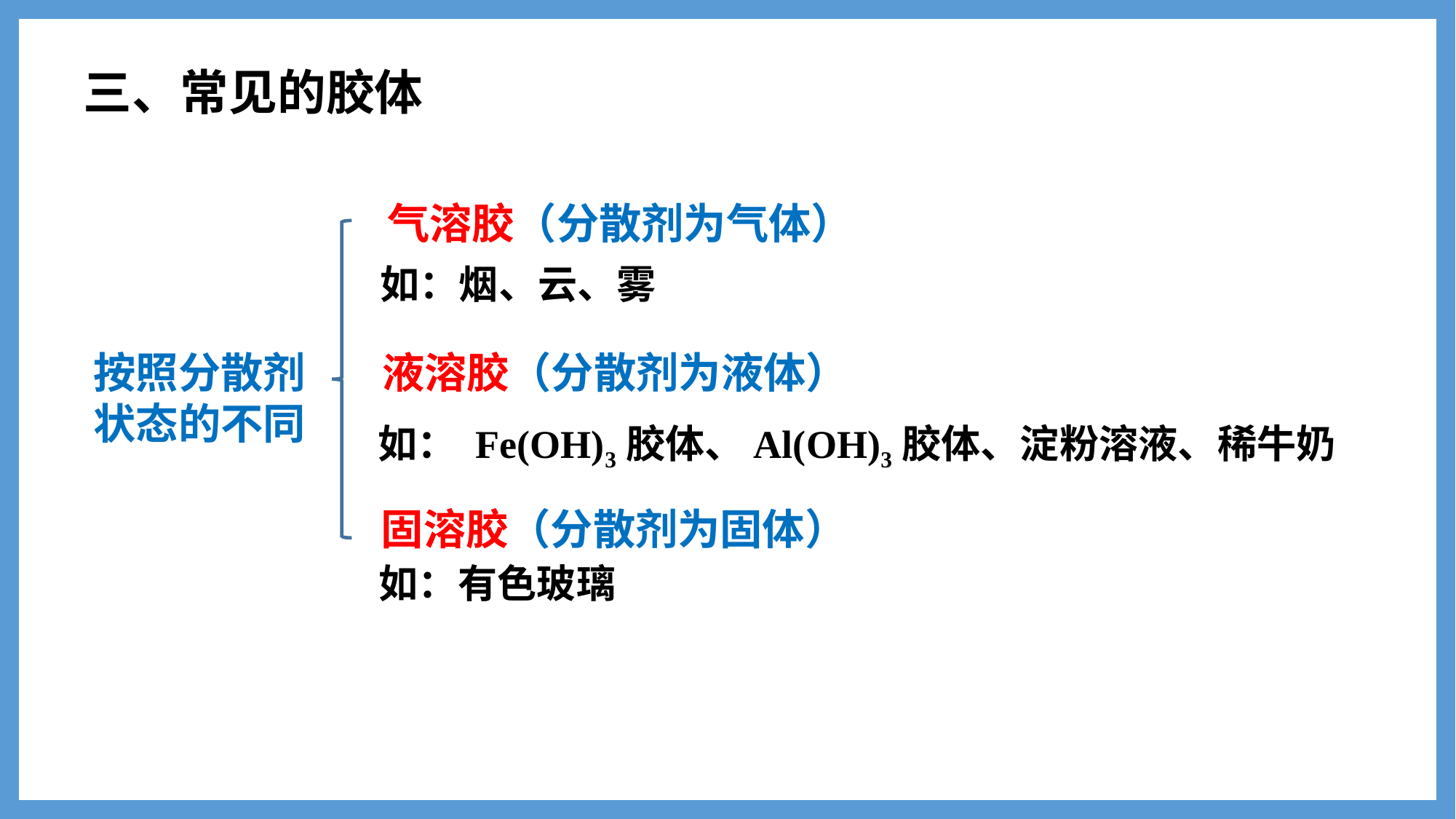

三、常见的胶体
气溶胶（分散剂为气体）

如：烟、云、雾
按照分散剂
状态的不同
液溶胶（分散剂为液体）
如： Fe(OH)3胶体、Al(OH)3胶体、淀粉溶液、稀牛奶
固溶胶（分散剂为固体）
如：有色玻璃